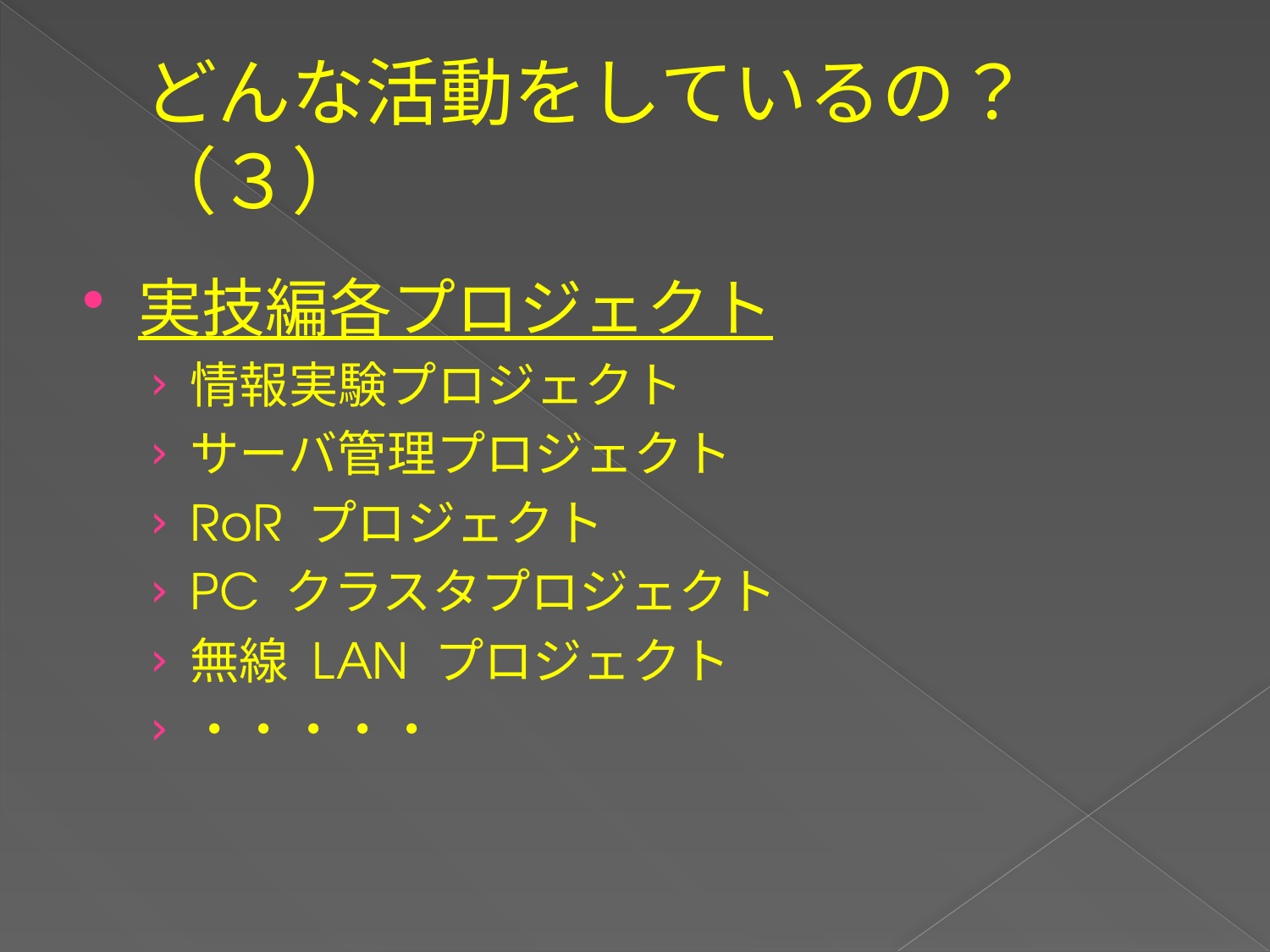

# どんな活動をしているの？（３）
実技編各プロジェクト
情報実験プロジェクト
サーバ管理プロジェクト
RoR プロジェクト
PC クラスタプロジェクト
無線 LAN プロジェクト
・・・・・